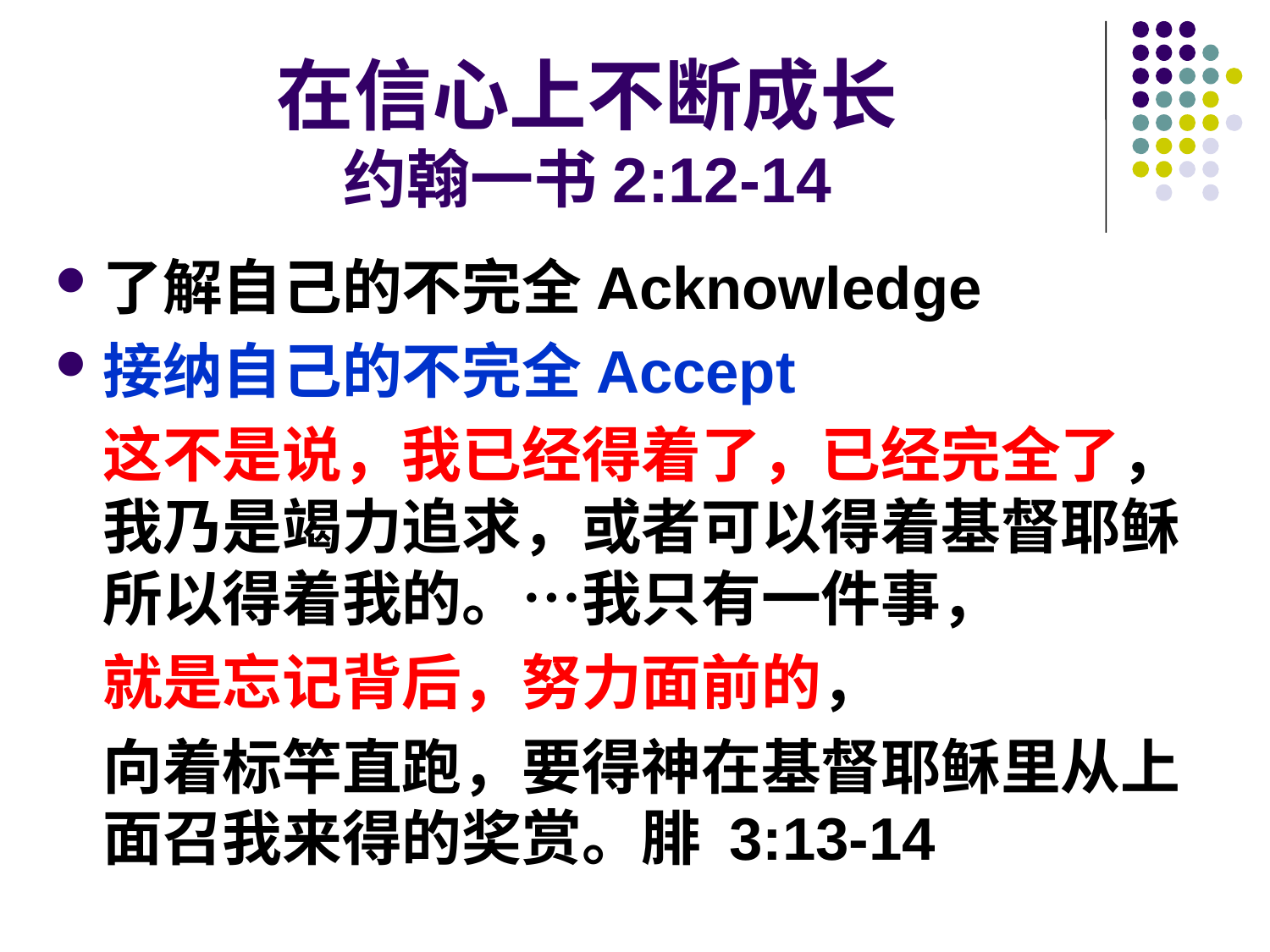

# 在信心上不断成长 约翰一书2:12-14
了解自己的不完全Acknowledge
接纳自己的不完全Accept
	这不是说，我已经得着了，已经完全了，我乃是竭力追求，或者可以得着基督耶稣所以得着我的。…我只有一件事，
	就是忘记背后，努力面前的，
	向着标竿直跑，要得神在基督耶稣里从上面召我来得的奖赏。腓 3:13-14